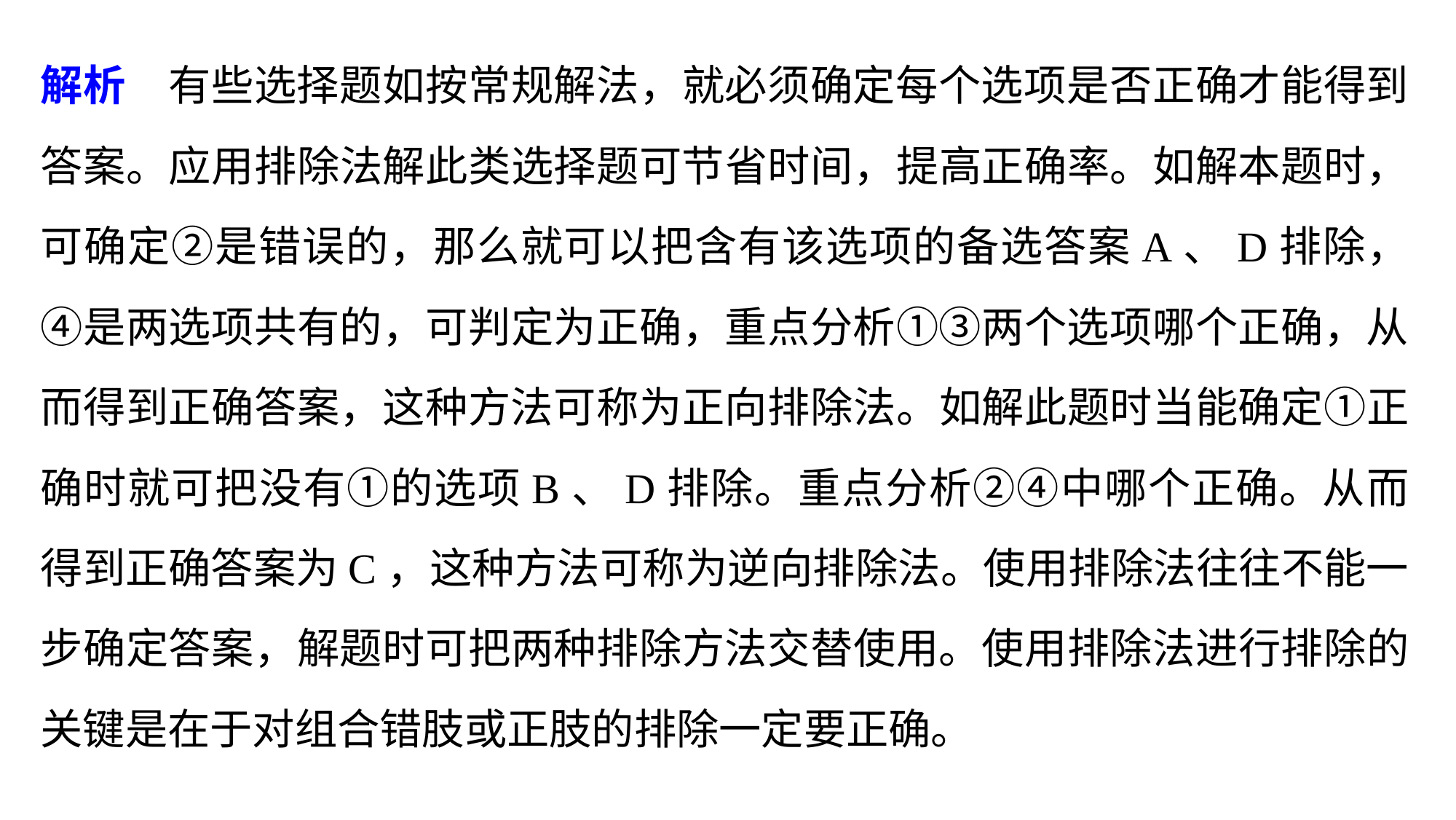

解析　有些选择题如按常规解法，就必须确定每个选项是否正确才能得到答案。应用排除法解此类选择题可节省时间，提高正确率。如解本题时，可确定②是错误的，那么就可以把含有该选项的备选答案A、D排除，④是两选项共有的，可判定为正确，重点分析①③两个选项哪个正确，从而得到正确答案，这种方法可称为正向排除法。如解此题时当能确定①正确时就可把没有①的选项B、D排除。重点分析②④中哪个正确。从而得到正确答案为C，这种方法可称为逆向排除法。使用排除法往往不能一步确定答案，解题时可把两种排除方法交替使用。使用排除法进行排除的关键是在于对组合错肢或正肢的排除一定要正确。